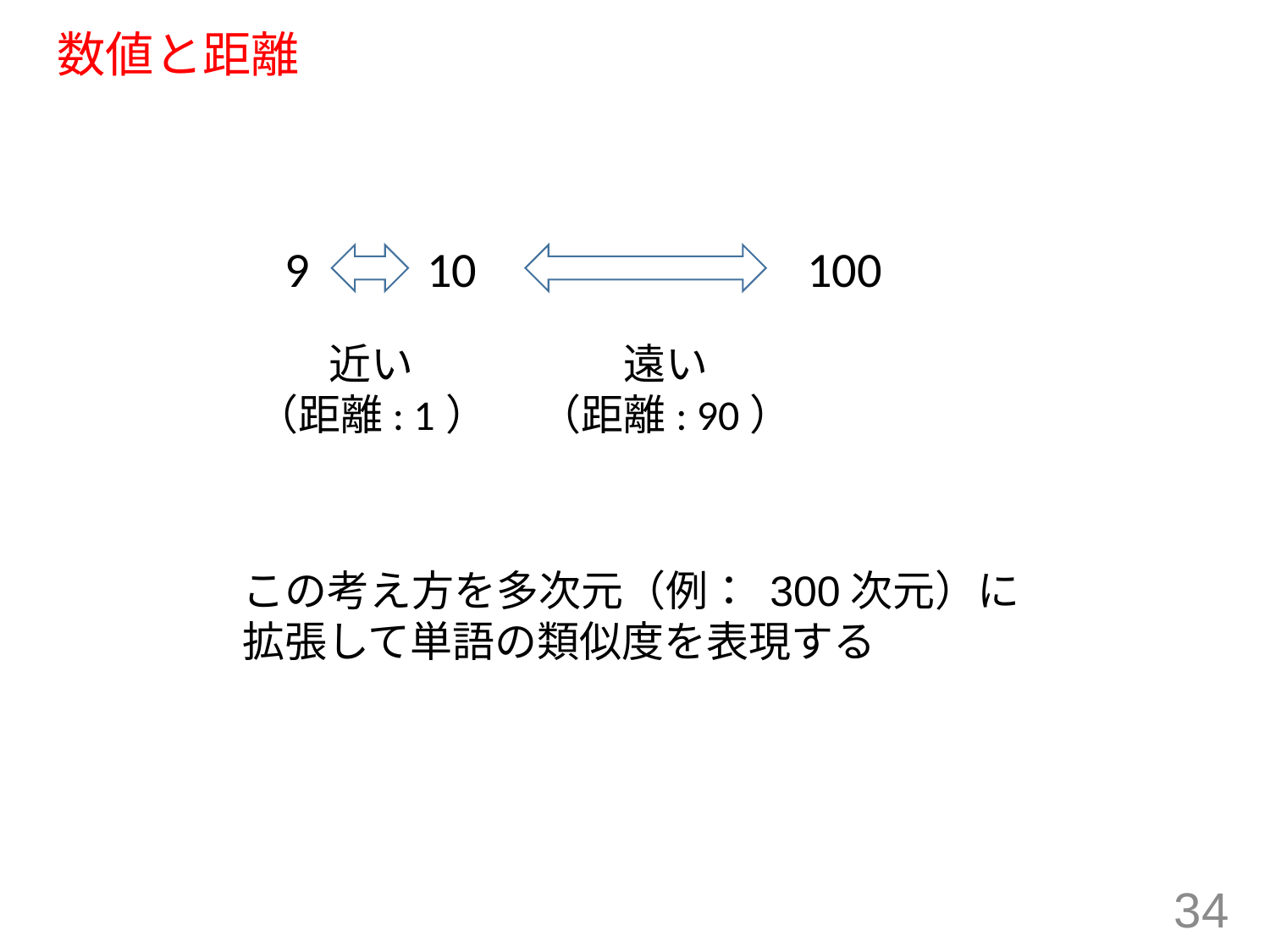

# 数値と距離
9
10
100

遠い
（距離: 90）
近い
（距離: 1）
この考え方を多次元（例： 300次元）に拡張して単語の類似度を表現する
34